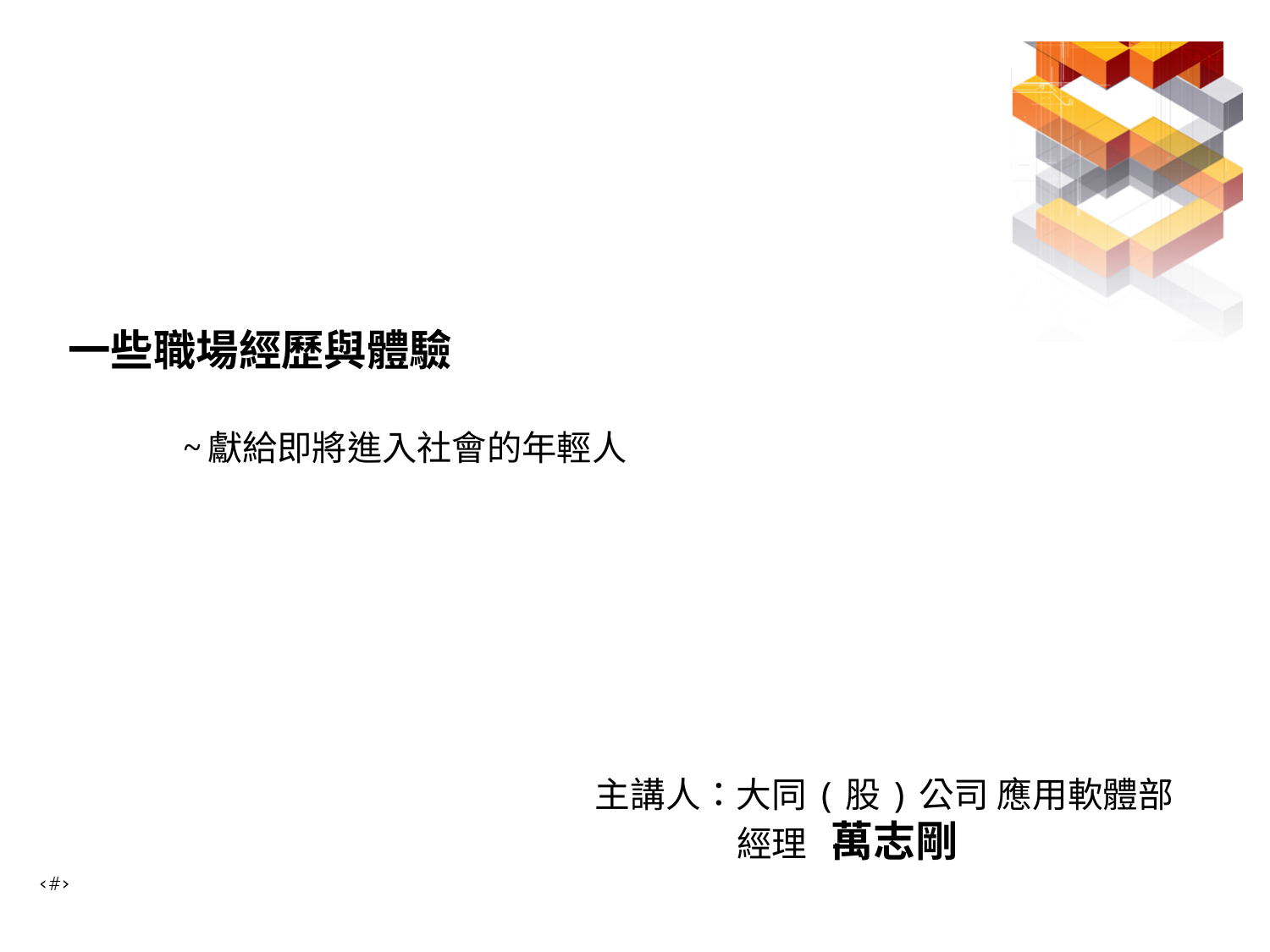

一些職場經歷與體驗
              ~獻給即將進入社會的年輕人
主講人：大同(股)公司 應用軟體部
                 經理   萬志剛